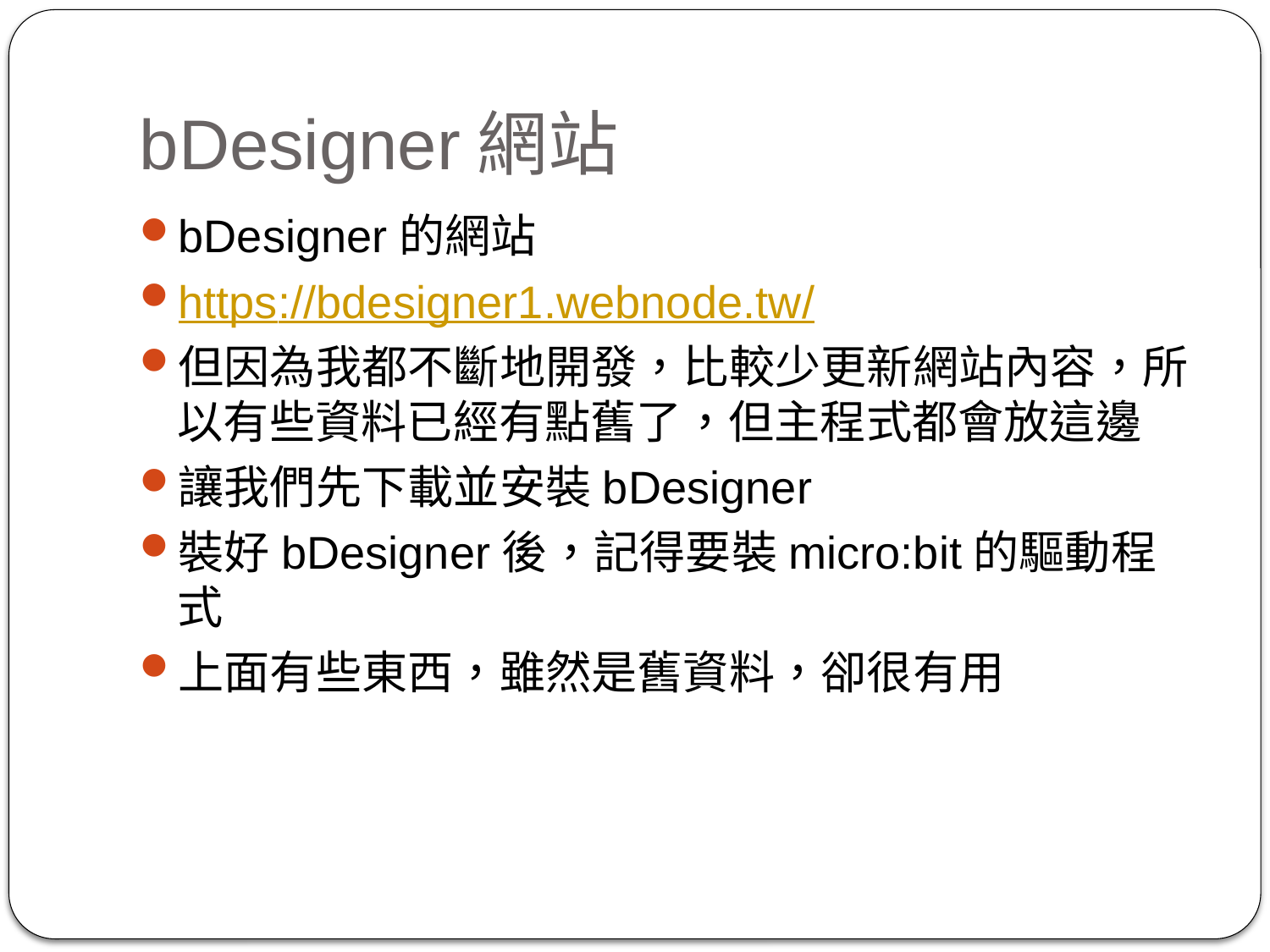

# bDesigner網站
bDesigner的網站
https://bdesigner1.webnode.tw/
但因為我都不斷地開發，比較少更新網站內容，所以有些資料已經有點舊了，但主程式都會放這邊
讓我們先下載並安裝bDesigner
裝好bDesigner後，記得要裝micro:bit的驅動程式
上面有些東西，雖然是舊資料，卻很有用